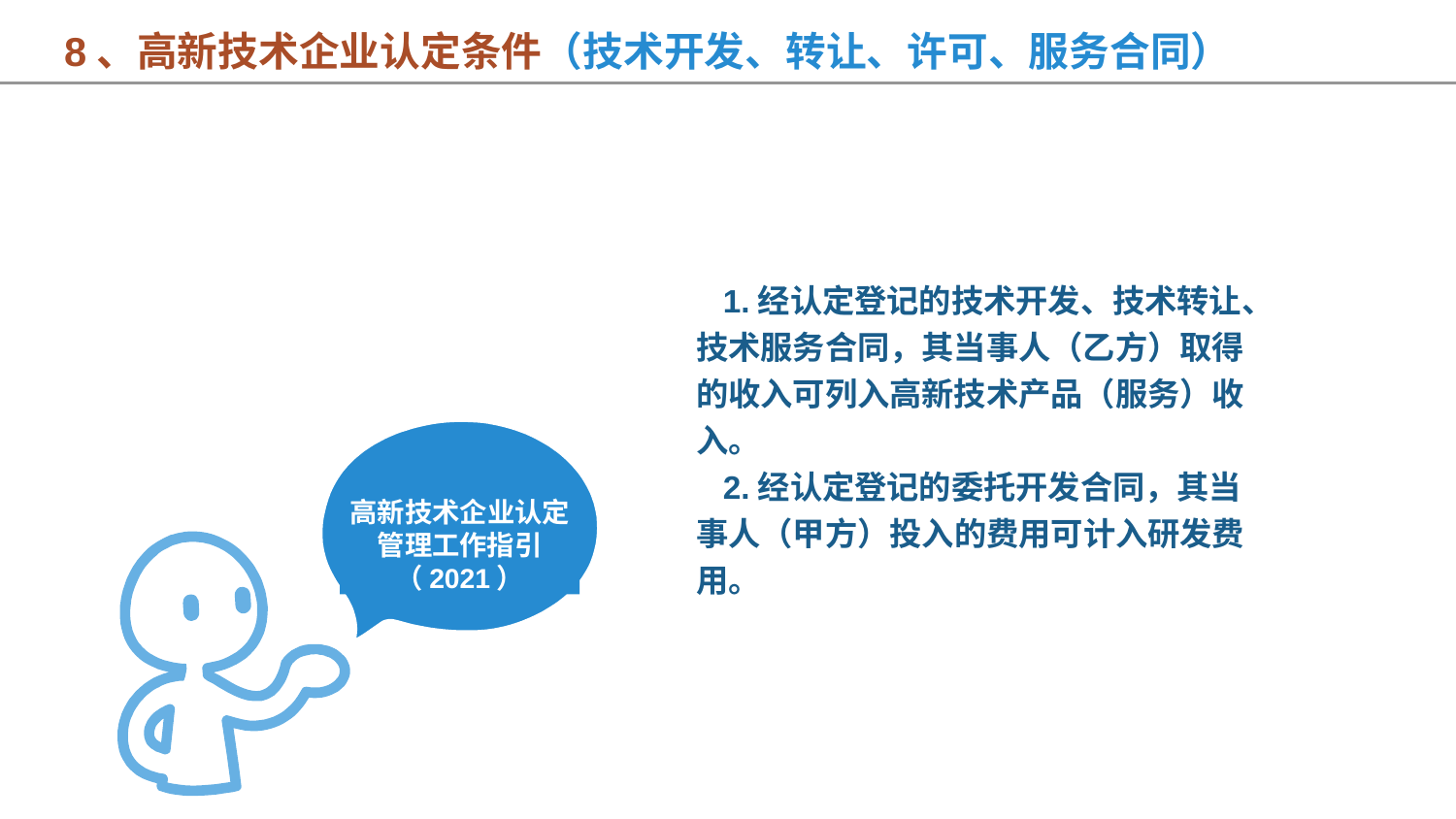

8、高新技术企业认定条件（技术开发、转让、许可、服务合同）
标题文本预设
   1.经认定登记的技术开发、技术转让、技术服务合同，其当事人（乙方）取得的收入可列入高新技术产品（服务）收入。
   2.经认定登记的委托开发合同，其当事人（甲方）投入的费用可计入研发费用。

高新技术企业认定
管理工作指引
（2021）